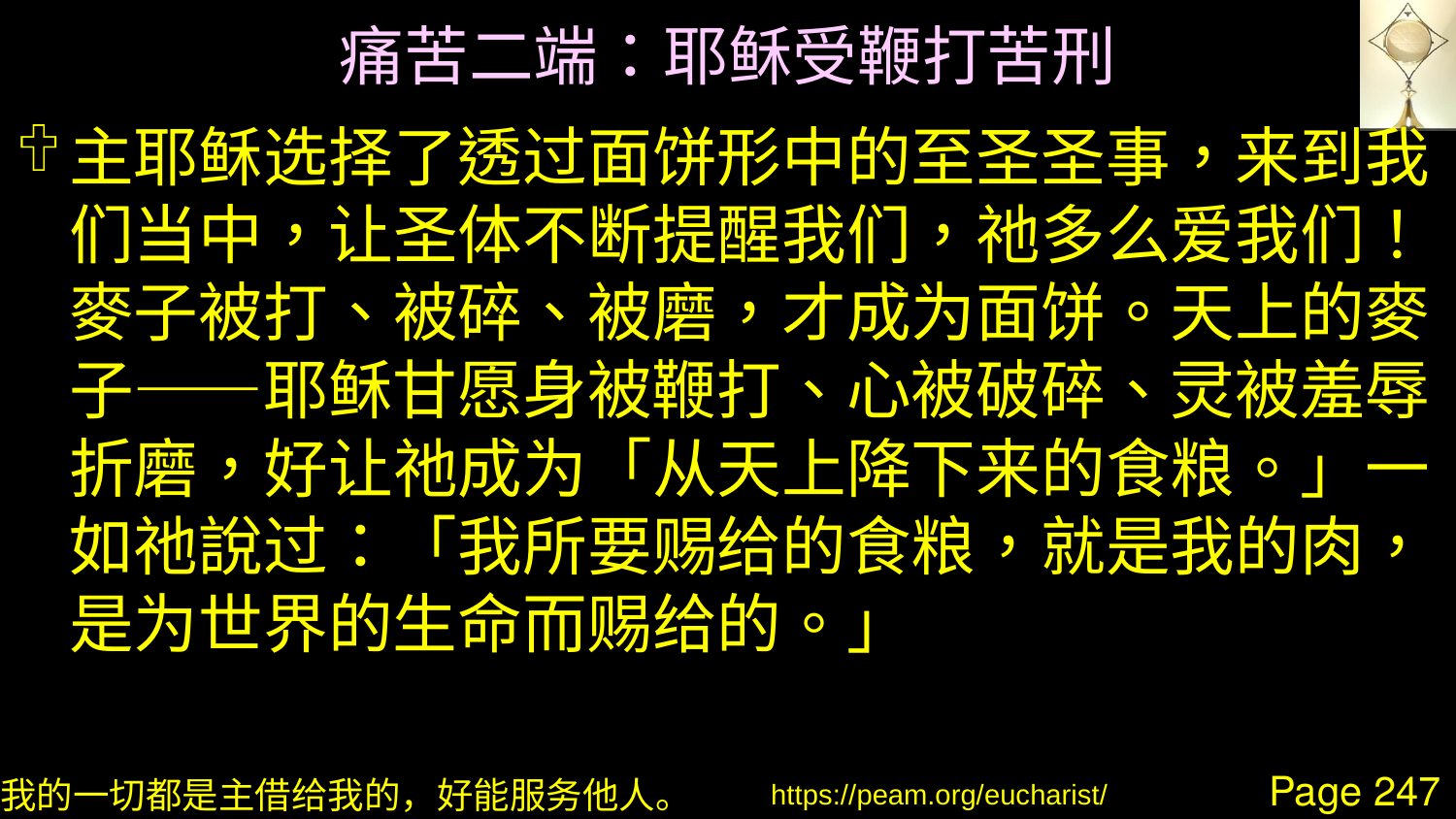

# 痛苦二端：耶稣受鞭打苦刑
主耶稣选择了透过面饼形中的至圣圣事，来到我们当中，让圣体不断提醒我们，祂多么爱我们！麥子被打、被碎、被磨，才成为面饼。天上的麥子——耶稣甘愿身被鞭打、心被破碎、灵被羞辱折磨，好让祂成为「从天上降下来的食粮。」一如祂說过：「我所要赐给的食粮，就是我的肉，是为世界的生命而赐给的。」